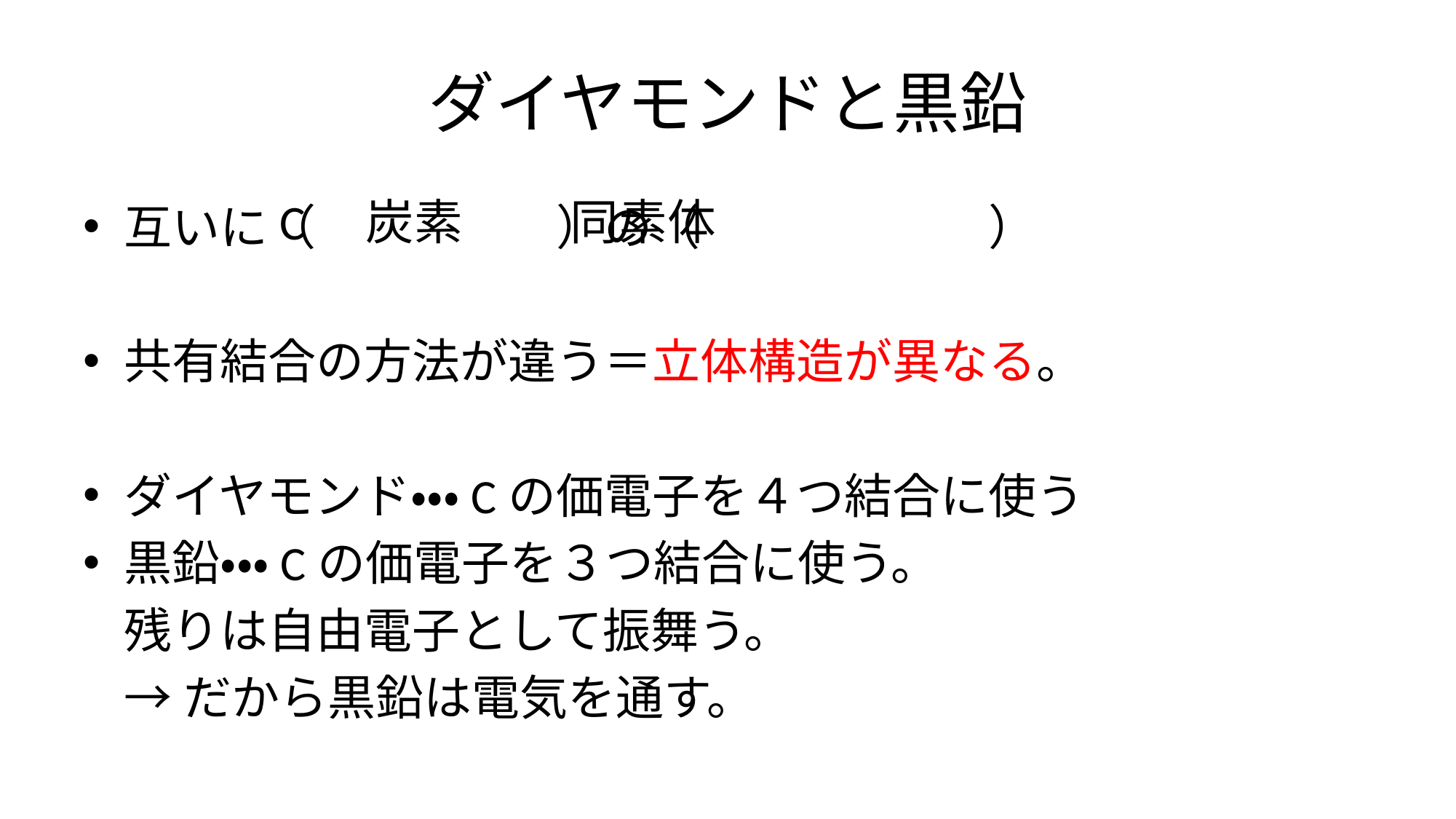

# ダイヤモンドと黒鉛
C　炭素
同素体
互いに（　　　　　）の（　　　　　　）

共有結合の方法が違う＝立体構造が異なる。

ダイヤモンド・・・Cの価電子を４つ結合に使う
黒鉛・・・Cの価電子を３つ結合に使う。
			残りは自由電子として振舞う。
				→だから黒鉛は電気を通す。